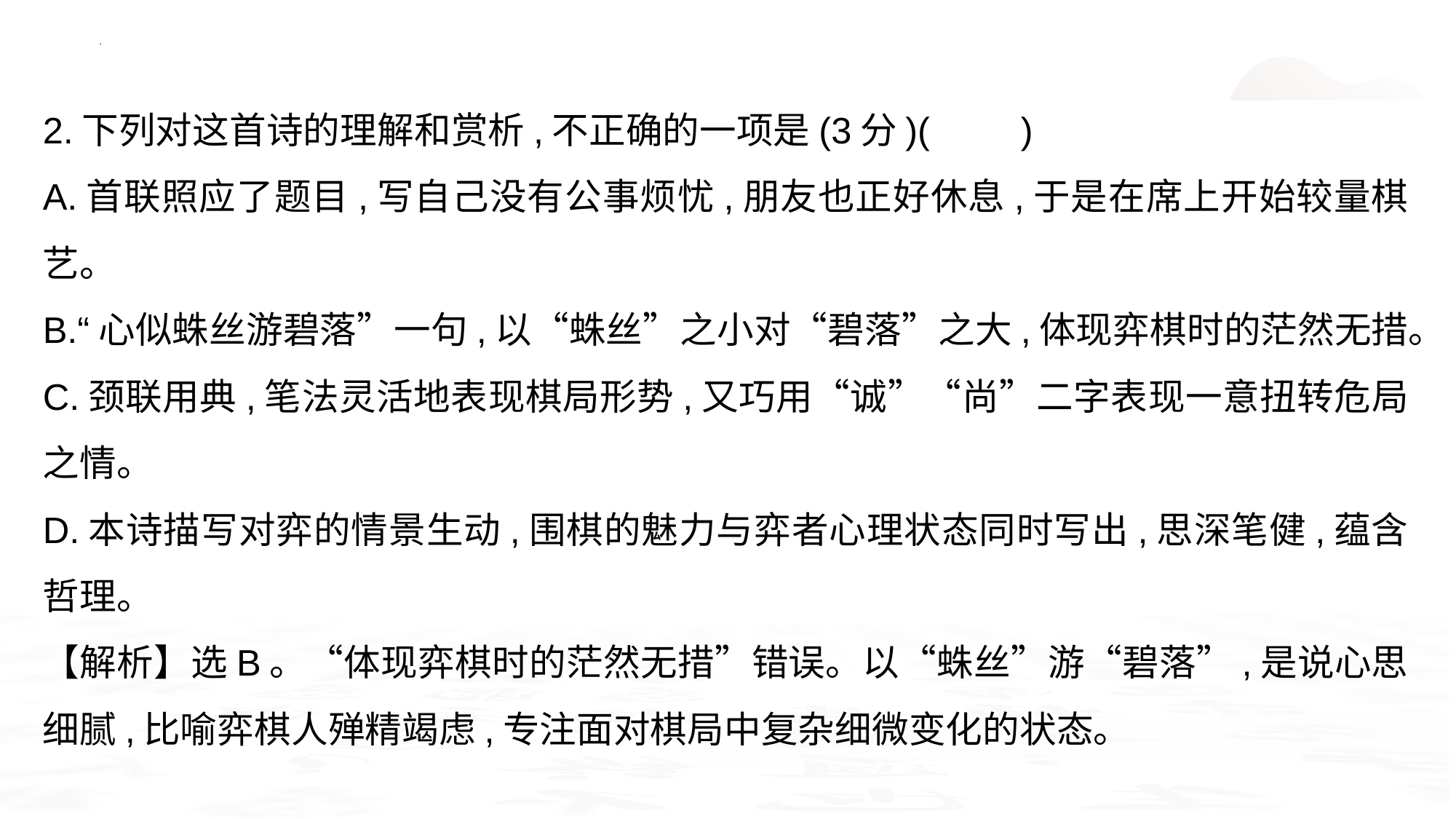

2.下列对这首诗的理解和赏析,不正确的一项是(3分)(　　)
A.首联照应了题目,写自己没有公事烦忧,朋友也正好休息,于是在席上开始较量棋艺。
B.“心似蛛丝游碧落”一句,以“蛛丝”之小对“碧落”之大,体现弈棋时的茫然无措。
C.颈联用典,笔法灵活地表现棋局形势,又巧用“诚”“尚”二字表现一意扭转危局之情。
D.本诗描写对弈的情景生动,围棋的魅力与弈者心理状态同时写出,思深笔健,蕴含哲理。
【解析】选B。“体现弈棋时的茫然无措”错误。以“蛛丝”游“碧落”,是说心思细腻,比喻弈棋人殚精竭虑,专注面对棋局中复杂细微变化的状态。